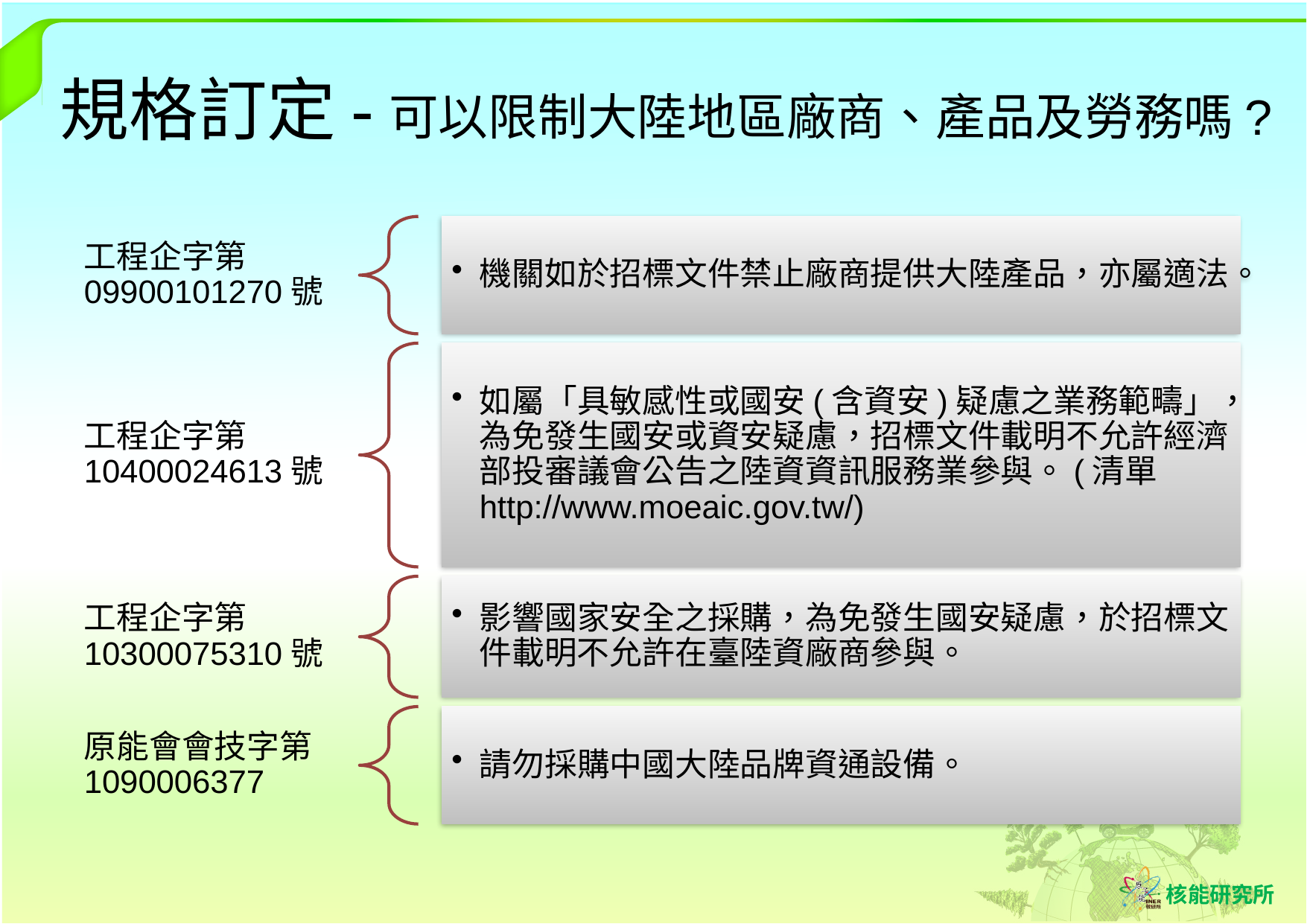

# 規格訂定-可以限制大陸地區廠商、產品及勞務嗎?
工程企字第09900101270號
機關如於招標文件禁止廠商提供大陸產品，亦屬適法。
工程企字第10400024613號
如屬「具敏感性或國安(含資安)疑慮之業務範疇」，為免發生國安或資安疑慮，招標文件載明不允許經濟部投審議會公告之陸資資訊服務業參與。(清單http://www.moeaic.gov.tw/)
工程企字第10300075310號
影響國家安全之採購，為免發生國安疑慮，於招標文件載明不允許在臺陸資廠商參與。
原能會會技字第1090006377
請勿採購中國大陸品牌資通設備。